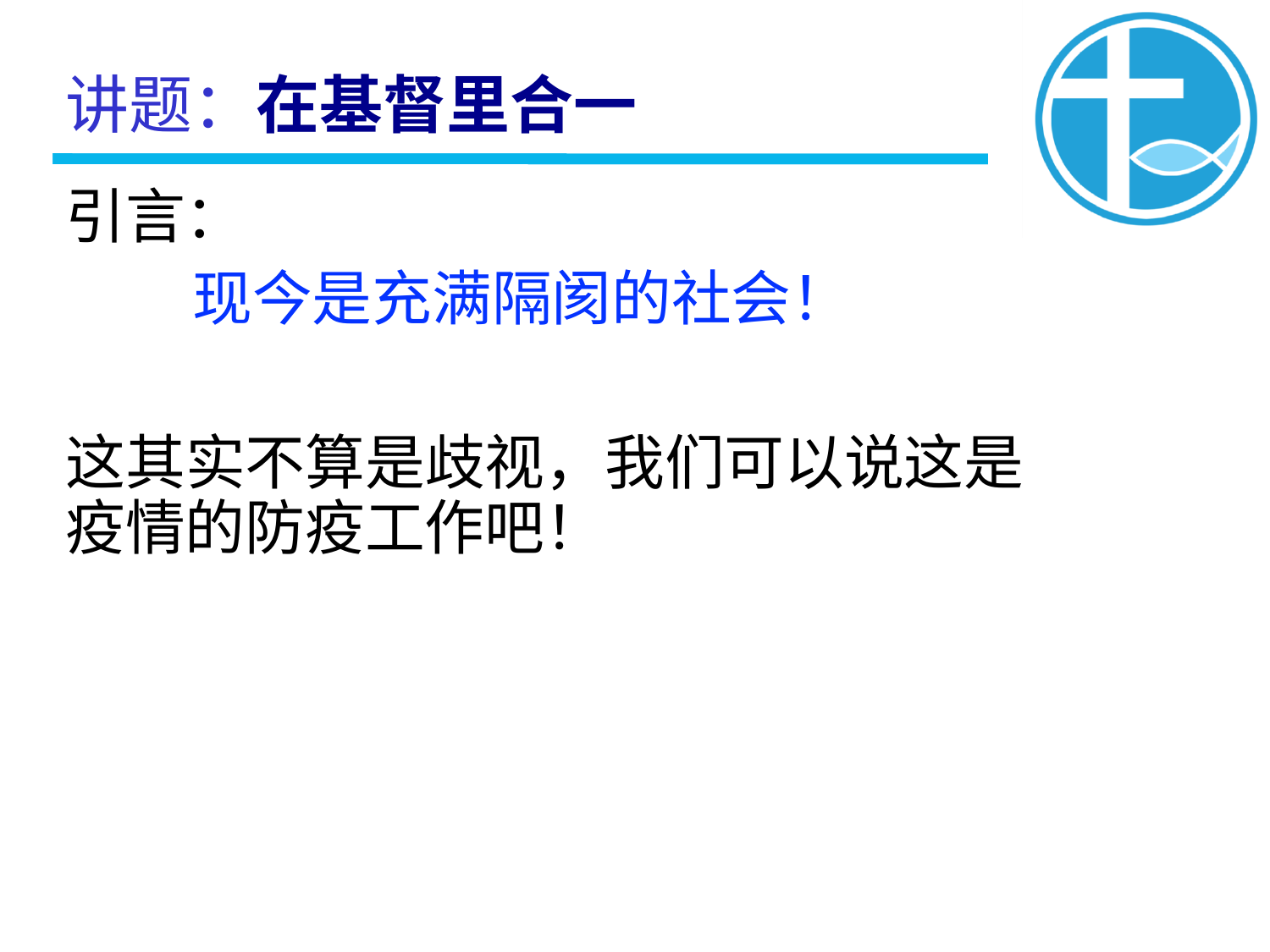

讲题：在基督里合一
引言：
	现今是充满隔阂的社会！

这其实不算是歧视，我们可以说这是疫情的防疫工作吧！